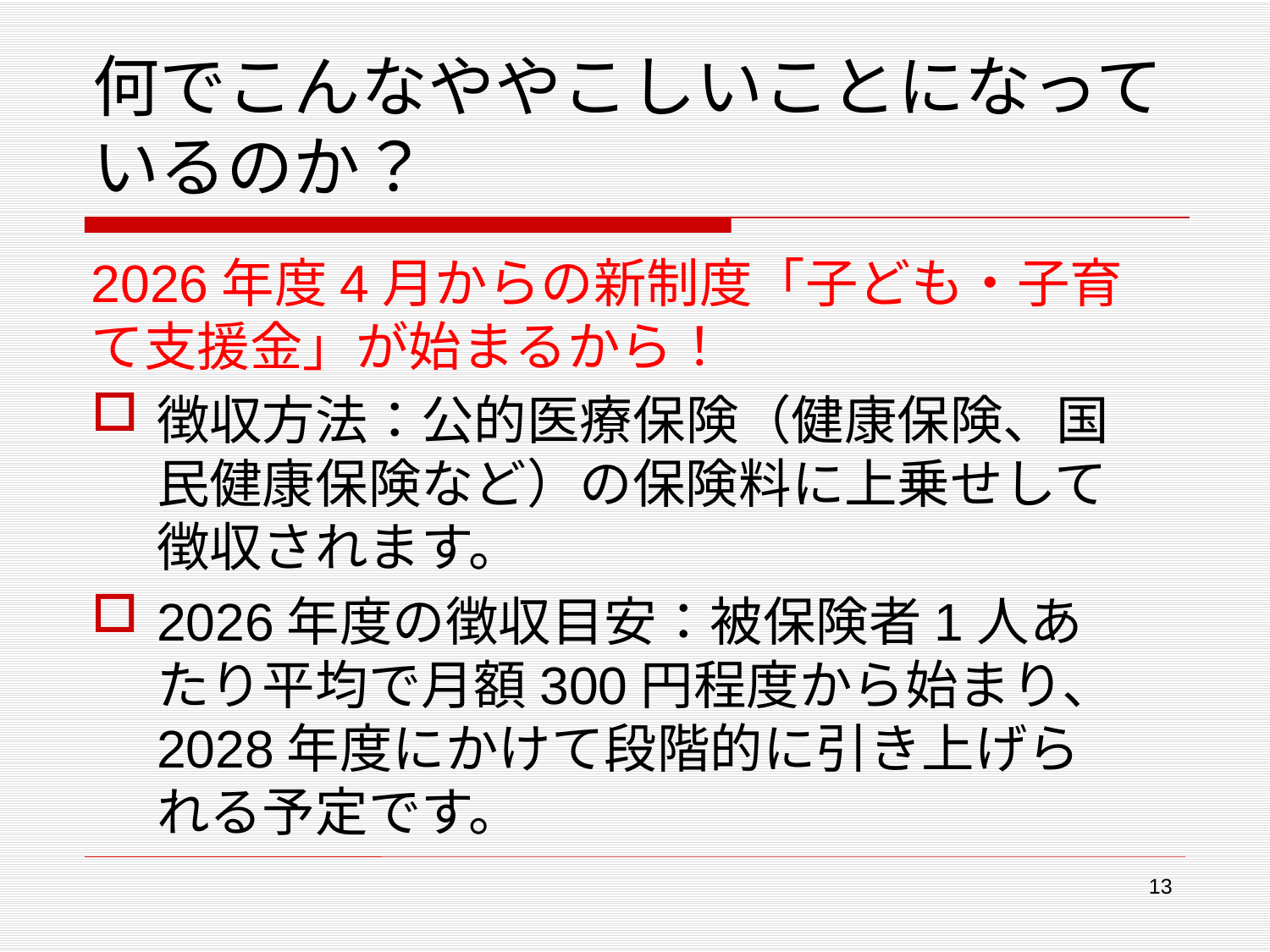

# 何でこんなややこしいことになっているのか？
2026年度4月からの新制度「子ども・子育て支援金」が始まるから！
徴収方法：公的医療保険（健康保険、国民健康保険など）の保険料に上乗せして徴収されます。
2026年度の徴収目安：被保険者1人あたり平均で月額300円程度から始まり、2028年度にかけて段階的に引き上げられる予定です。
13